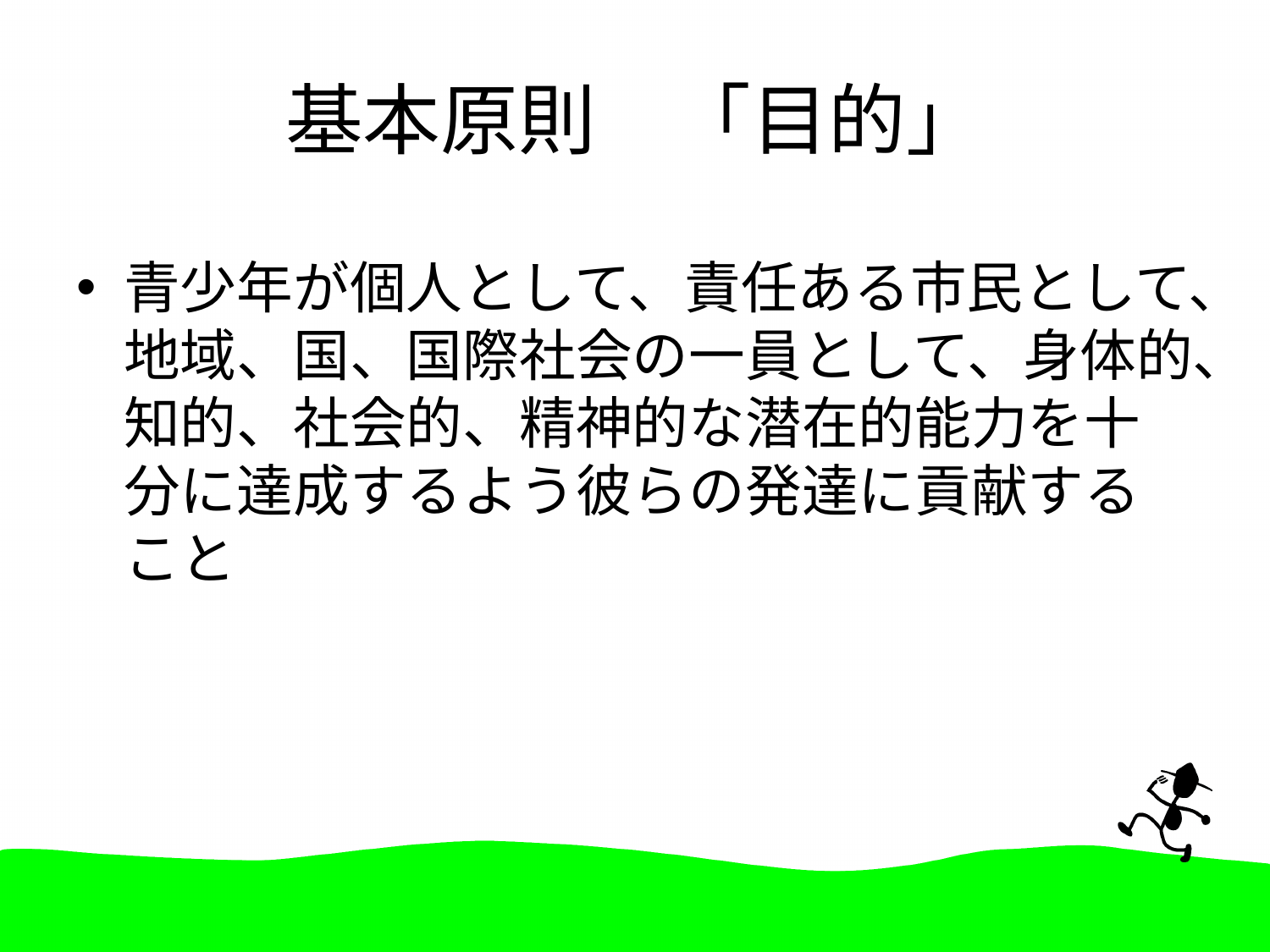

# 基本原則　「目的」
青少年が個人として、責任ある市民として、地域、国、国際社会の一員として、身体的、知的、社会的、精神的な潜在的能力を十分に達成するよう彼らの発達に貢献すること